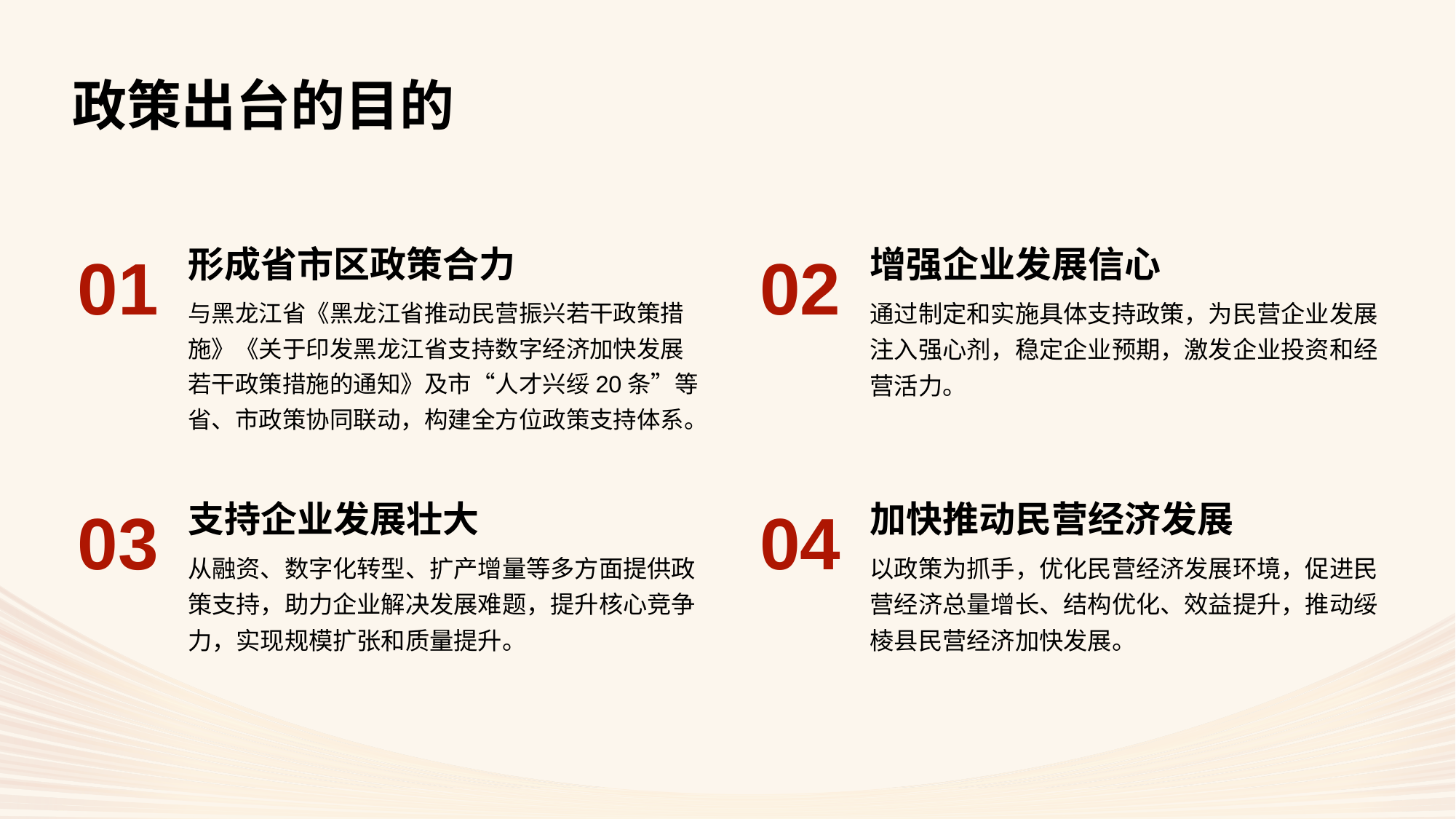

政策出台的目的
形成省市区政策合力
增强企业发展信心
01
02
与黑龙江省《黑龙江省推动民营振兴若干政策措施》《关于印发黑龙江省支持数字经济加快发展若干政策措施的通知》及市“人才兴绥20条”等省、市政策协同联动，构建全方位政策支持体系。
通过制定和实施具体支持政策，为民营企业发展注入强心剂，稳定企业预期，激发企业投资和经营活力。
支持企业发展壮大
加快推动民营经济发展
03
04
从融资、数字化转型、扩产增量等多方面提供政策支持，助力企业解决发展难题，提升核心竞争力，实现规模扩张和质量提升。
以政策为抓手，优化民营经济发展环境，促进民营经济总量增长、结构优化、效益提升，推动绥棱县民营经济加快发展。